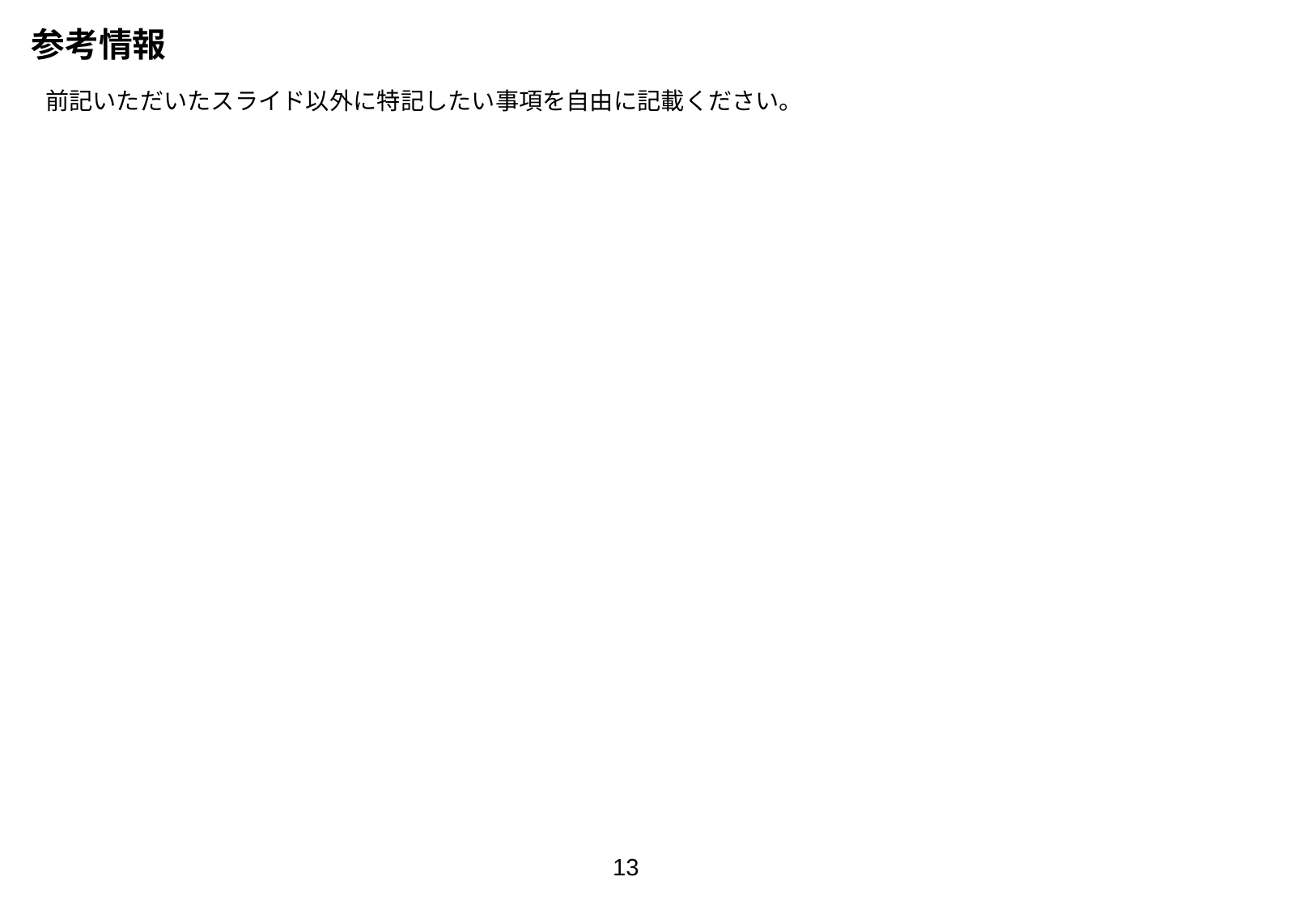

参考情報
前記いただいたスライド以外に特記したい事項を自由に記載ください。
13